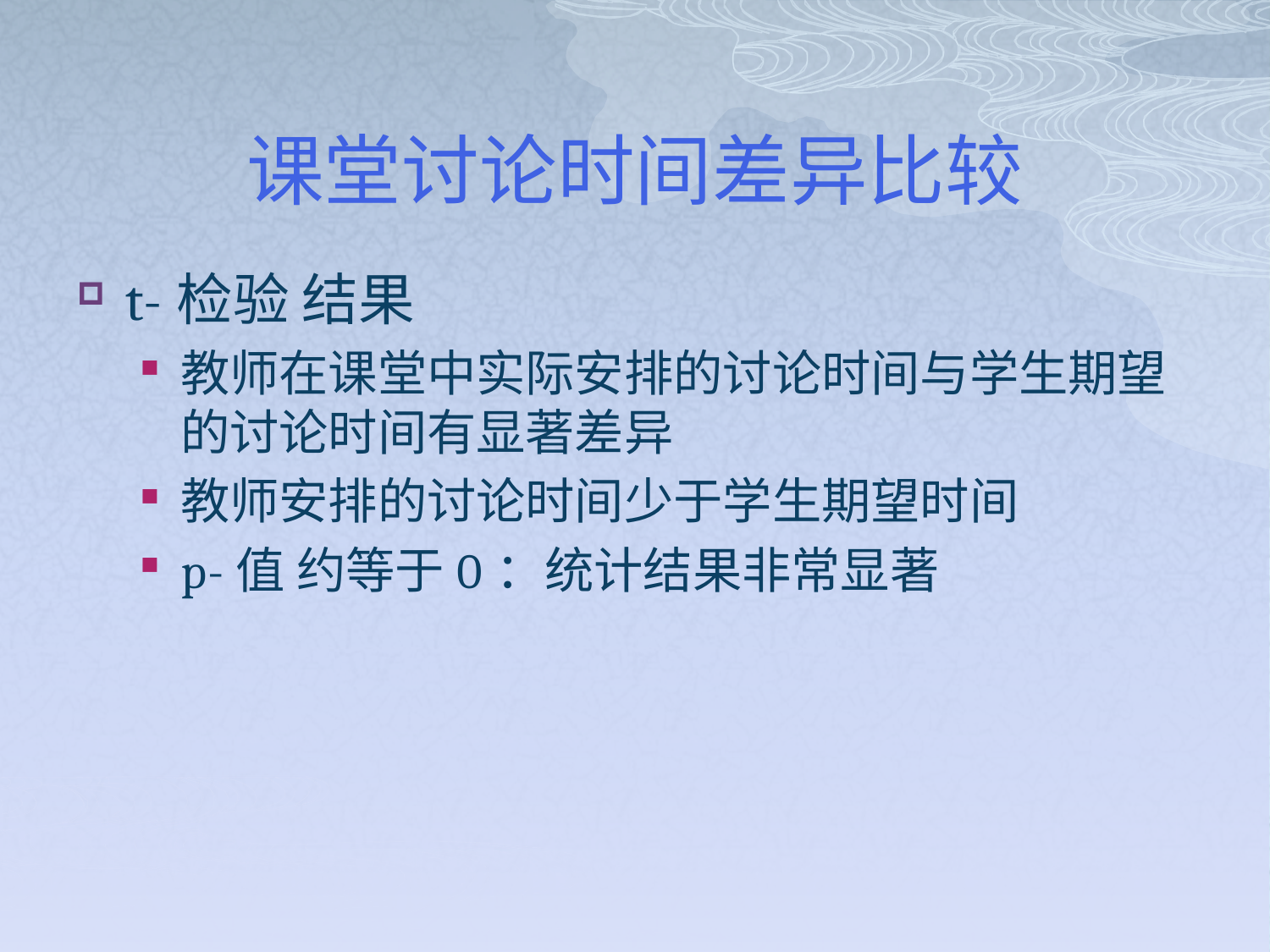

# 课堂讨论时间差异比较
t-检验 结果
教师在课堂中实际安排的讨论时间与学生期望的讨论时间有显著差异
教师安排的讨论时间少于学生期望时间
p-值 约等于0：统计结果非常显著